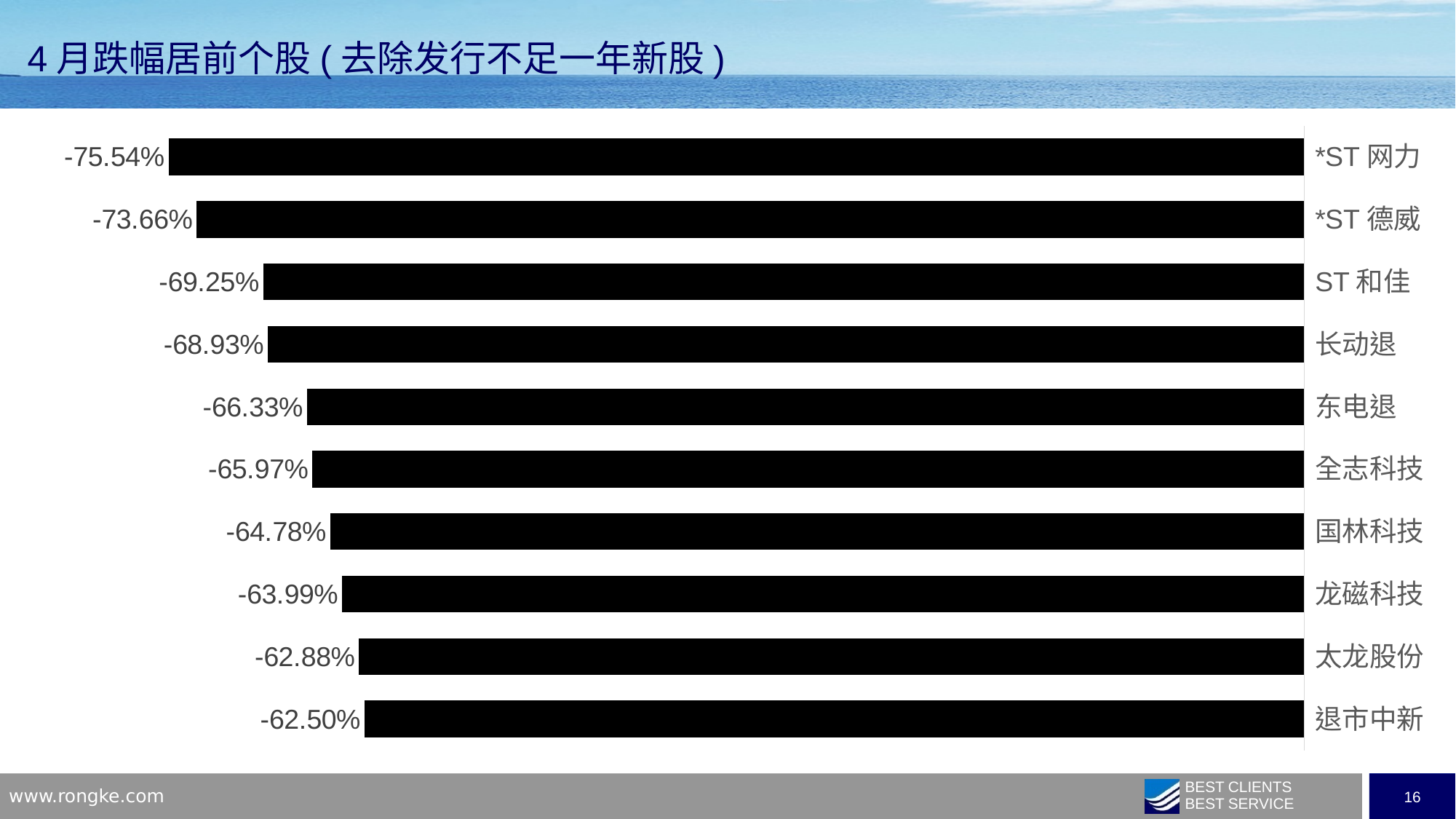

4月跌幅居前个股(去除发行不足一年新股)

### Chart

| Category | 系列 1 |
|---|---|
| 退市中新 | -0.625 |
| 太龙股份 | -0.628763 |
| 龙磁科技 | -0.639864 |
| 国林科技 | -0.647751 |
| 全志科技 | -0.6596810000000001 |
| 东电退 | -0.663265 |
| 长动退 | -0.68932 |
| ST和佳 | -0.69246 |
| *ST德威 | -0.736607 |
| *ST网力 | -0.755435 |